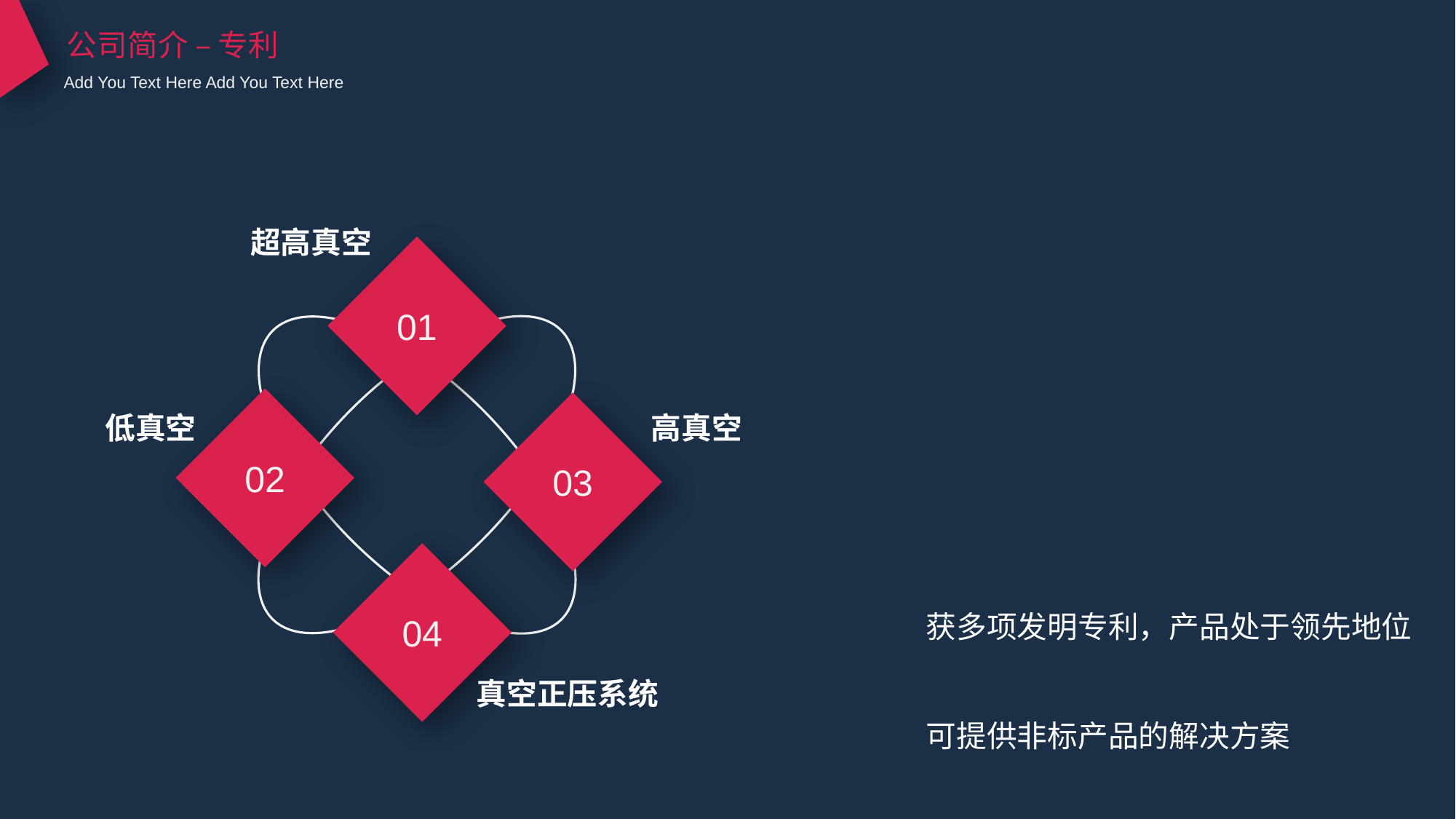

公司简介 – 专利
Add You Text Here Add You Text Here
超高真空
01

02
03
高真空
低真空
04
获多项发明专利，产品处于领先地位

可提供非标产品的解决方案
真空正压系统